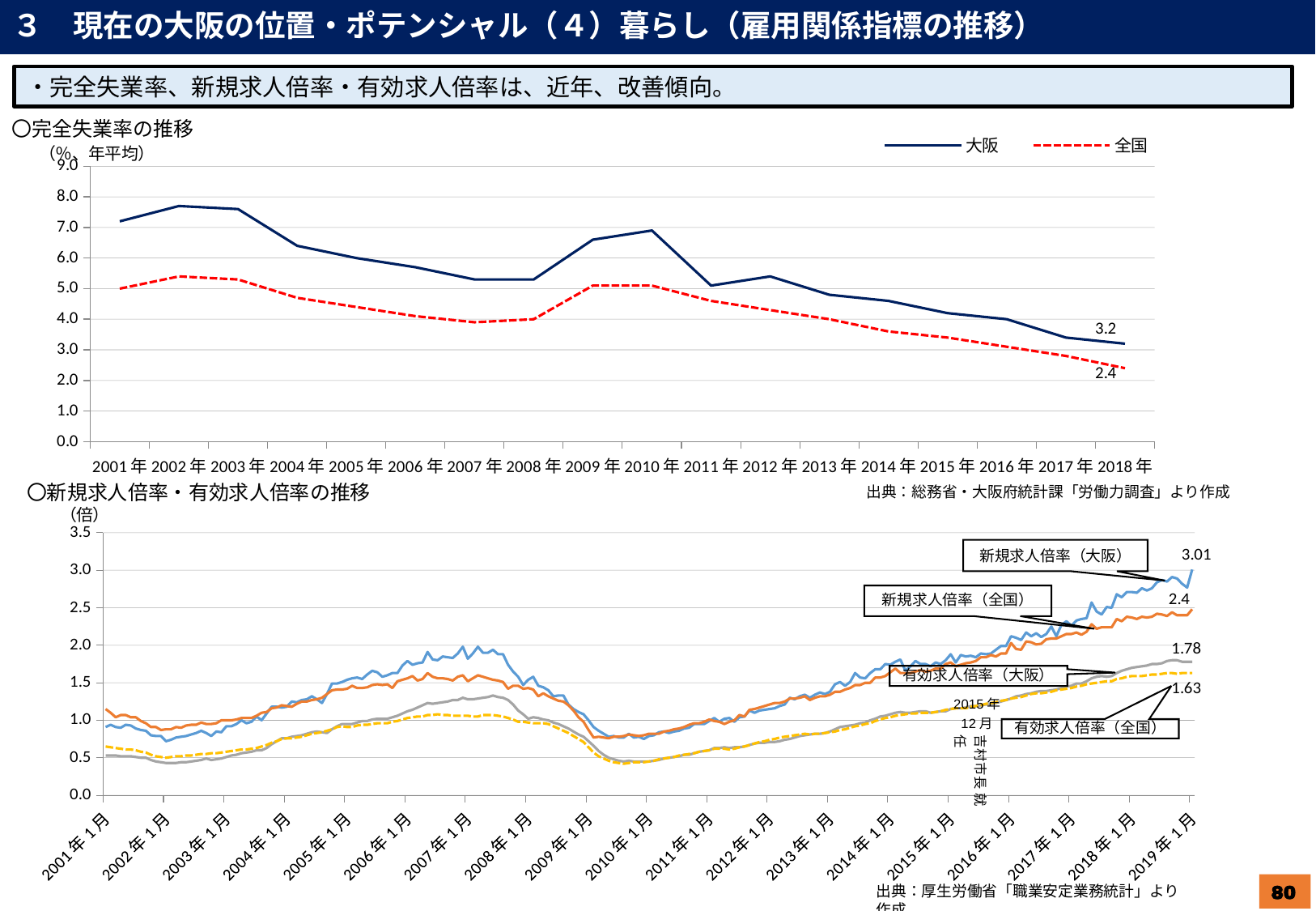

３　現在の大阪の位置・ポテンシャル（４）暮らし（雇用関係指標の推移）
・完全失業率、新規求人倍率・有効求人倍率は、近年、改善傾向。
〇完全失業率の推移

### Chart

| Category | 大阪 | 全国 |
|---|---|---|
| 2001年 | 7.2 | 5.0 |
| 2002年 | 7.7 | 5.4 |
| 2003年 | 7.6 | 5.3 |
| 2004年 | 6.4 | 4.7 |
| 2005年 | 6.0 | 4.4 |
| 2006年 | 5.7 | 4.1 |
| 2007年 | 5.3 | 3.9 |
| 2008年 | 5.3 | 4.0 |
| 2009年 | 6.6 | 5.1 |
| 2010年 | 6.9 | 5.1 |
| 2011年 | 5.1 | 4.6 |
| 2012年 | 5.4 | 4.3 |
| 2013年 | 4.8 | 4.0 |
| 2014年 | 4.6 | 3.6 |
| 2015年 | 4.2 | 3.4 |
| 2016年 | 4.0 | 3.1 |
| 2017年 | 3.4 | 2.8 |
| 2018年 | 3.2 | 2.4 |
〇新規求人倍率・有効求人倍率の推移
出典：総務省・大阪府統計課「労働力調査」より作成

### Chart

| Category | 新規求人倍率（大阪府） | 新規求人倍率（全国） | 有効求人倍率（大阪府） | 有効求人倍率（全国） |
|---|---|---|---|---|
| 36892 | 0.91 | 1.15 | 0.53 | 0.65 |
| 36923 | 0.94 | 1.1 | 0.53 | 0.64 |
| 36951 | 0.91 | 1.04 | 0.53 | 0.63 |
| 36982 | 0.9 | 1.07 | 0.52 | 0.62 |
| 37012 | 0.94 | 1.07 | 0.52 | 0.61 |
| 37043 | 0.93 | 1.04 | 0.52 | 0.61 |
| 37073 | 0.89 | 1.04 | 0.51 | 0.6 |
| 37104 | 0.87 | 0.99 | 0.5 | 0.58 |
| 37135 | 0.86 | 0.96 | 0.5 | 0.57 |
| 37165 | 0.8 | 0.91 | 0.47 | 0.54 |
| 37196 | 0.79 | 0.91 | 0.45 | 0.52 |
| 37226 | 0.79 | 0.87 | 0.44 | 0.51 |
| 37257 | 0.72 | 0.88 | 0.43 | 0.5 |
| 37288 | 0.74 | 0.88 | 0.43 | 0.51 |
| 37316 | 0.77 | 0.91 | 0.43 | 0.52 |
| 37347 | 0.78 | 0.9 | 0.44 | 0.52 |
| 37377 | 0.79 | 0.93 | 0.44 | 0.53 |
| 37408 | 0.81 | 0.94 | 0.45 | 0.53 |
| 37438 | 0.83 | 0.94 | 0.46 | 0.54 |
| 37469 | 0.86 | 0.97 | 0.47 | 0.55 |
| 37500 | 0.83 | 0.95 | 0.49 | 0.55 |
| 37530 | 0.79 | 0.95 | 0.47 | 0.56 |
| 37561 | 0.85 | 0.96 | 0.48 | 0.56 |
| 37591 | 0.84 | 1.0 | 0.49 | 0.57 |
| 37622 | 0.92 | 1.0 | 0.51 | 0.58 |
| 37653 | 0.92 | 1.0 | 0.53 | 0.59 |
| 37681 | 0.95 | 1.01 | 0.54 | 0.6 |
| 37712 | 1.0 | 1.03 | 0.56 | 0.61 |
| 37742 | 0.96 | 1.03 | 0.57 | 0.61 |
| 37773 | 0.98 | 1.03 | 0.58 | 0.62 |
| 37803 | 1.05 | 1.06 | 0.6 | 0.63 |
| 37834 | 1.0 | 1.1 | 0.6 | 0.65 |
| 37865 | 1.09 | 1.11 | 0.63 | 0.67 |
| 37895 | 1.18 | 1.16 | 0.68 | 0.7 |
| 37926 | 1.18 | 1.17 | 0.72 | 0.72 |
| 37956 | 1.17 | 1.2 | 0.76 | 0.75 |
| 37987 | 1.18 | 1.19 | 0.76 | 0.76 |
| 38018 | 1.25 | 1.18 | 0.78 | 0.76 |
| 38047 | 1.24 | 1.22 | 0.79 | 0.77 |
| 38078 | 1.27 | 1.25 | 0.8 | 0.78 |
| 38108 | 1.28 | 1.25 | 0.82 | 0.8 |
| 38139 | 1.32 | 1.27 | 0.84 | 0.82 |
| 38169 | 1.28 | 1.28 | 0.85 | 0.83 |
| 38200 | 1.23 | 1.3 | 0.84 | 0.84 |
| 38231 | 1.35 | 1.35 | 0.83 | 0.86 |
| 38261 | 1.49 | 1.4 | 0.88 | 0.88 |
| 38292 | 1.49 | 1.41 | 0.92 | 0.91 |
| 38322 | 1.51 | 1.41 | 0.95 | 0.92 |
| 38353 | 1.54 | 1.42 | 0.95 | 0.91 |
| 38384 | 1.56 | 1.46 | 0.95 | 0.91 |
| 38412 | 1.57 | 1.43 | 0.97 | 0.93 |
| 38443 | 1.55 | 1.43 | 0.99 | 0.94 |
| 38473 | 1.61 | 1.44 | 0.99 | 0.94 |
| 38504 | 1.66 | 1.47 | 1.01 | 0.95 |
| 38534 | 1.64 | 1.48 | 1.02 | 0.96 |
| 38565 | 1.58 | 1.47 | 1.02 | 0.96 |
| 38596 | 1.6 | 1.48 | 1.02 | 0.96 |
| 38626 | 1.63 | 1.43 | 1.04 | 0.98 |
| 38657 | 1.63 | 1.52 | 1.06 | 0.99 |
| 38687 | 1.73 | 1.54 | 1.09 | 1.01 |
| 38718 | 1.79 | 1.56 | 1.12 | 1.03 |
| 38749 | 1.74 | 1.59 | 1.14 | 1.04 |
| 38777 | 1.76 | 1.53 | 1.17 | 1.05 |
| 38808 | 1.77 | 1.55 | 1.2 | 1.05 |
| 38838 | 1.91 | 1.63 | 1.23 | 1.07 |
| 38869 | 1.81 | 1.58 | 1.22 | 1.07 |
| 38899 | 1.8 | 1.56 | 1.23 | 1.08 |
| 38930 | 1.85 | 1.56 | 1.24 | 1.07 |
| 38961 | 1.84 | 1.55 | 1.25 | 1.07 |
| 38991 | 1.83 | 1.53 | 1.27 | 1.06 |
| 39022 | 1.89 | 1.58 | 1.27 | 1.06 |
| 39052 | 1.98 | 1.6 | 1.3 | 1.06 |
| 39083 | 1.82 | 1.52 | 1.28 | 1.06 |
| 39114 | 1.89 | 1.56 | 1.28 | 1.05 |
| 39142 | 1.98 | 1.6 | 1.29 | 1.05 |
| 39173 | 1.9 | 1.58 | 1.3 | 1.07 |
| 39203 | 1.9 | 1.56 | 1.31 | 1.07 |
| 39234 | 1.94 | 1.54 | 1.33 | 1.07 |
| 39264 | 1.88 | 1.53 | 1.31 | 1.06 |
| 39295 | 1.88 | 1.51 | 1.3 | 1.05 |
| 39326 | 1.74 | 1.42 | 1.27 | 1.03 |
| 39356 | 1.65 | 1.46 | 1.21 | 1.01 |
| 39387 | 1.58 | 1.46 | 1.13 | 0.98 |
| 39417 | 1.47 | 1.42 | 1.08 | 0.98 |
| 39448 | 1.54 | 1.43 | 1.02 | 0.97 |
| 39479 | 1.58 | 1.41 | 1.04 | 0.96 |
| 39508 | 1.46 | 1.32 | 1.03 | 0.96 |
| 39539 | 1.44 | 1.36 | 1.01 | 0.96 |
| 39569 | 1.4 | 1.32 | 1.0 | 0.95 |
| 39600 | 1.32 | 1.29 | 0.97 | 0.92 |
| 39630 | 1.33 | 1.26 | 0.95 | 0.89 |
| 39661 | 1.33 | 1.25 | 0.92 | 0.86 |
| 39692 | 1.21 | 1.2 | 0.89 | 0.83 |
| 39722 | 1.15 | 1.13 | 0.85 | 0.79 |
| 39753 | 1.11 | 1.04 | 0.81 | 0.75 |
| 39783 | 1.08 | 0.98 | 0.78 | 0.71 |
| 39814 | 1.0 | 0.87 | 0.72 | 0.64 |
| 39845 | 0.91 | 0.77 | 0.66 | 0.57 |
| 39873 | 0.86 | 0.78 | 0.59 | 0.52 |
| 39904 | 0.82 | 0.77 | 0.54 | 0.49 |
| 39934 | 0.78 | 0.76 | 0.5 | 0.46 |
| 39965 | 0.79 | 0.78 | 0.48 | 0.44 |
| 39995 | 0.77 | 0.78 | 0.46 | 0.43 |
| 40026 | 0.77 | 0.79 | 0.45 | 0.42 |
| 40057 | 0.82 | 0.81 | 0.46 | 0.43 |
| 40087 | 0.77 | 0.8 | 0.45 | 0.44 |
| 40118 | 0.78 | 0.79 | 0.45 | 0.44 |
| 40148 | 0.75 | 0.8 | 0.45 | 0.44 |
| 40179 | 0.79 | 0.82 | 0.45 | 0.45 |
| 40210 | 0.8 | 0.82 | 0.46 | 0.46 |
| 40238 | 0.84 | 0.82 | 0.47 | 0.48 |
| 40269 | 0.85 | 0.85 | 0.49 | 0.49 |
| 40299 | 0.83 | 0.86 | 0.5 | 0.5 |
| 40330 | 0.85 | 0.88 | 0.51 | 0.51 |
| 40360 | 0.86 | 0.89 | 0.52 | 0.53 |
| 40391 | 0.89 | 0.91 | 0.54 | 0.54 |
| 40422 | 0.9 | 0.94 | 0.54 | 0.55 |
| 40452 | 0.95 | 0.96 | 0.56 | 0.56 |
| 40483 | 0.95 | 0.96 | 0.58 | 0.58 |
| 40513 | 0.95 | 0.98 | 0.59 | 0.59 |
| 40544 | 0.99 | 1.01 | 0.6 | 0.6 |
| 40575 | 1.03 | 0.99 | 0.63 | 0.62 |
| 40603 | 0.98 | 0.98 | 0.63 | 0.62 |
| 40634 | 1.02 | 0.95 | 0.64 | 0.62 |
| 40664 | 1.03 | 0.98 | 0.63 | 0.61 |
| 40695 | 0.98 | 1.0 | 0.64 | 0.62 |
| 40725 | 1.04 | 1.07 | 0.64 | 0.64 |
| 40756 | 1.05 | 1.05 | 0.65 | 0.65 |
| 40787 | 1.13 | 1.14 | 0.67 | 0.67 |
| 40817 | 1.1 | 1.15 | 0.69 | 0.69 |
| 40848 | 1.13 | 1.17 | 0.7 | 0.71 |
| 40878 | 1.14 | 1.19 | 0.7 | 0.72 |
| 40909 | 1.15 | 1.21 | 0.71 | 0.74 |
| 40940 | 1.16 | 1.23 | 0.71 | 0.75 |
| 40969 | 1.19 | 1.23 | 0.72 | 0.77 |
| 41000 | 1.21 | 1.25 | 0.74 | 0.78 |
| 41030 | 1.3 | 1.29 | 0.75 | 0.79 |
| 41061 | 1.28 | 1.29 | 0.77 | 0.8 |
| 41091 | 1.32 | 1.3 | 0.79 | 0.81 |
| 41122 | 1.34 | 1.32 | 0.8 | 0.82 |
| 41153 | 1.3 | 1.27 | 0.81 | 0.81 |
| 41183 | 1.34 | 1.3 | 0.82 | 0.82 |
| 41214 | 1.37 | 1.32 | 0.82 | 0.82 |
| 41244 | 1.35 | 1.32 | 0.83 | 0.83 |
| 41275 | 1.38 | 1.34 | 0.85 | 0.84 |
| 41306 | 1.48 | 1.38 | 0.88 | 0.85 |
| 41334 | 1.51 | 1.38 | 0.91 | 0.87 |
| 41365 | 1.46 | 1.41 | 0.92 | 0.88 |
| 41395 | 1.51 | 1.43 | 0.93 | 0.9 |
| 41426 | 1.63 | 1.47 | 0.94 | 0.92 |
| 41456 | 1.57 | 1.47 | 0.96 | 0.93 |
| 41487 | 1.56 | 1.5 | 0.97 | 0.95 |
| 41518 | 1.63 | 1.5 | 1.0 | 0.96 |
| 41548 | 1.68 | 1.57 | 1.02 | 0.99 |
| 41579 | 1.68 | 1.57 | 1.05 | 1.01 |
| 41609 | 1.75 | 1.59 | 1.06 | 1.03 |
| 41640 | 1.74 | 1.64 | 1.08 | 1.04 |
| 41671 | 1.78 | 1.69 | 1.1 | 1.06 |
| 41699 | 1.81 | 1.63 | 1.11 | 1.07 |
| 41730 | 1.66 | 1.63 | 1.1 | 1.08 |
| 41760 | 1.72 | 1.63 | 1.1 | 1.09 |
| 41791 | 1.79 | 1.65 | 1.11 | 1.09 |
| 41821 | 1.75 | 1.67 | 1.12 | 1.1 |
| 41852 | 1.75 | 1.65 | 1.12 | 1.1 |
| 41883 | 1.72 | 1.66 | 1.1 | 1.1 |
| 41913 | 1.77 | 1.69 | 1.11 | 1.11 |
| 41944 | 1.75 | 1.69 | 1.12 | 1.12 |
| 41974 | 1.8 | 1.75 | 1.12 | 1.14 |
| 42005 | 1.88 | 1.77 | 1.15 | 1.15 |
| 42036 | 1.77 | 1.72 | 1.16 | 1.16 |
| 42064 | 1.87 | 1.74 | 1.16 | 1.16 |
| 42095 | 1.85 | 1.76 | 1.17 | 1.16 |
| 42125 | 1.86 | 1.77 | 1.19 | 1.18 |
| 42156 | 1.84 | 1.79 | 1.19 | 1.19 |
| 42186 | 1.89 | 1.84 | 1.2 | 1.2 |
| 42217 | 1.88 | 1.84 | 1.21 | 1.22 |
| 42248 | 1.89 | 1.87 | 1.21 | 1.23 |
| 42278 | 1.94 | 1.85 | 1.23 | 1.24 |
| 42309 | 1.99 | 1.89 | 1.25 | 1.26 |
| 42339 | 1.99 | 1.89 | 1.27 | 1.27 |
| 42370 | 2.12 | 2.03 | 1.29 | 1.29 |
| 42401 | 2.1 | 1.95 | 1.32 | 1.3 |
| 42430 | 2.07 | 1.94 | 1.33 | 1.31 |
| 42461 | 2.17 | 2.05 | 1.35 | 1.33 |
| 42491 | 2.12 | 2.04 | 1.36 | 1.35 |
| 42522 | 2.16 | 2.01 | 1.38 | 1.36 |
| 42552 | 2.11 | 2.02 | 1.39 | 1.36 |
| 42583 | 2.15 | 2.08 | 1.39 | 1.37 |
| 42614 | 2.25 | 2.09 | 1.4 | 1.38 |
| 42644 | 2.12 | 2.09 | 1.41 | 1.4 |
| 42675 | 2.27 | 2.12 | 1.43 | 1.41 |
| 42705 | 2.32 | 2.15 | 1.45 | 1.42 |
| 42736 | 2.26 | 2.15 | 1.46 | 1.43 |
| 42767 | 2.33 | 2.17 | 1.49 | 1.45 |
| 42795 | 2.35 | 2.14 | 1.49 | 1.46 |
| 42826 | 2.36 | 2.18 | 1.52 | 1.48 |
| 42856 | 2.57 | 2.28 | 1.56 | 1.49 |
| 42887 | 2.45 | 2.22 | 1.58 | 1.5 |
| 42917 | 2.41 | 2.24 | 1.59 | 1.51 |
| 42948 | 2.51 | 2.24 | 1.58 | 1.52 |
| 42979 | 2.5 | 2.24 | 1.59 | 1.52 |
| 43009 | 2.68 | 2.35 | 1.63 | 1.55 |
| 43040 | 2.64 | 2.32 | 1.66 | 1.56 |
| 43070 | 2.71 | 2.38 | 1.68 | 1.58 |
| 43101 | 2.71 | 2.37 | 1.7 | 1.59 |
| 43132 | 2.7 | 2.35 | 1.71 | 1.59 |
| 43160 | 2.76 | 2.38 | 1.72 | 1.59 |
| 43191 | 2.73 | 2.37 | 1.73 | 1.6 |
| 43221 | 2.76 | 2.38 | 1.75 | 1.61 |
| 43252 | 2.84 | 2.42 | 1.75 | 1.61 |
| 43282 | 2.87 | 2.41 | 1.76 | 1.62 |
| 43313 | 2.85 | 2.39 | 1.79 | 1.63 |
| 43344 | 2.91 | 2.44 | 1.8 | 1.63 |
| 43374 | 2.89 | 2.4 | 1.8 | 1.62 |
| 43405 | 2.82 | 2.4 | 1.78 | 1.63 |
| 43435 | 2.77 | 2.4 | 1.78 | 1.63 |
| 43466 | 3.01 | 2.48 | 1.78 | 1.63 |
新規求人倍率（大阪）
80
出典：厚生労働省「職業安定業務統計」より作成